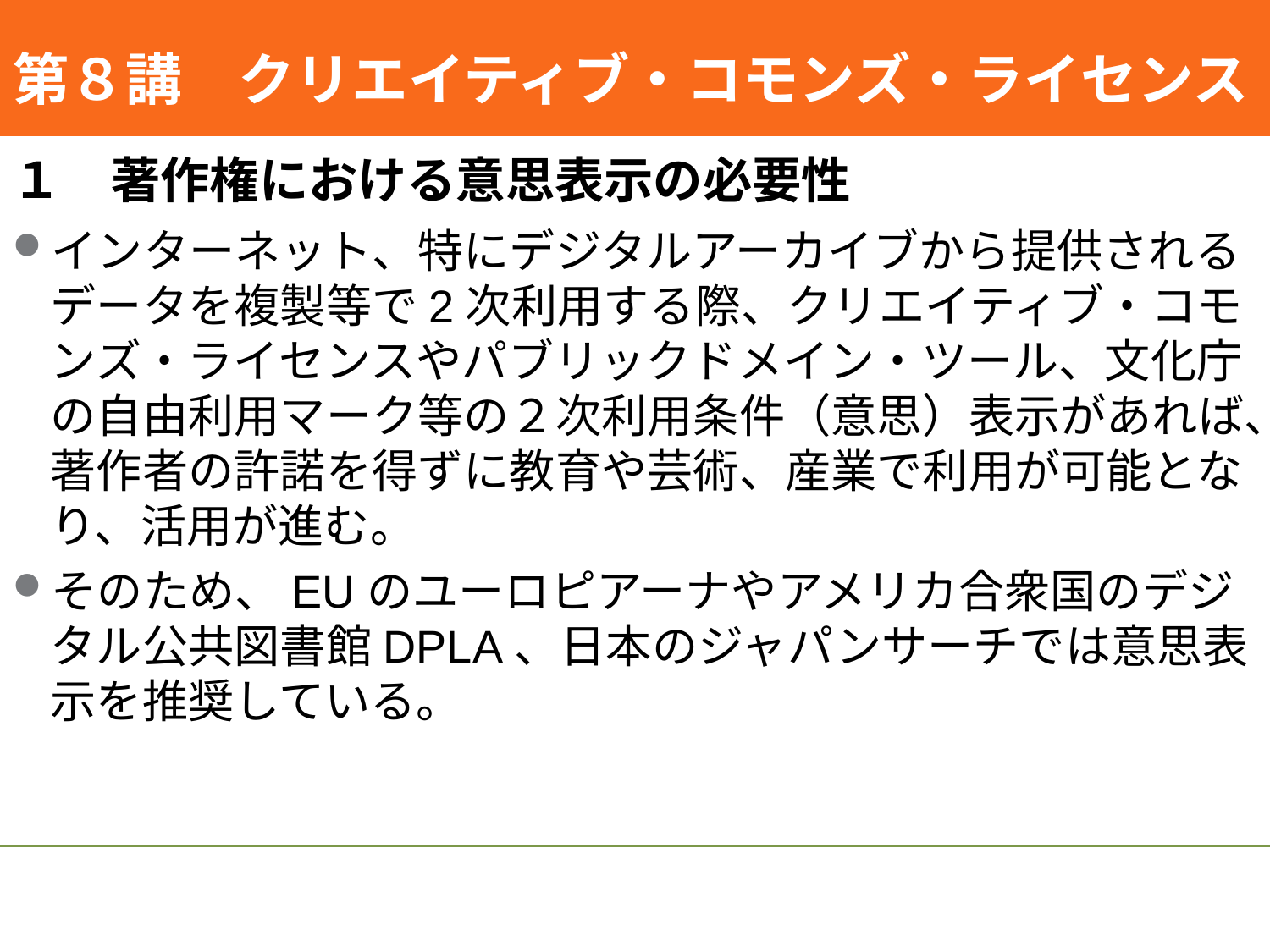

#
第８講　クリエイティブ・コモンズ・ライセンス
１　著作権における意思表示の必要性
インターネット、特にデジタルアーカイブから提供されるデータを複製等で2次利用する際、クリエイティブ・コモンズ・ライセンスやパブリックドメイン・ツール、文化庁の自由利用マーク等の２次利用条件（意思）表示があれば、著作者の許諾を得ずに教育や芸術、産業で利用が可能となり、活用が進む。
そのため、EUのユーロピアーナやアメリカ合衆国のデジタル公共図書館DPLA、日本のジャパンサーチでは意思表示を推奨している。